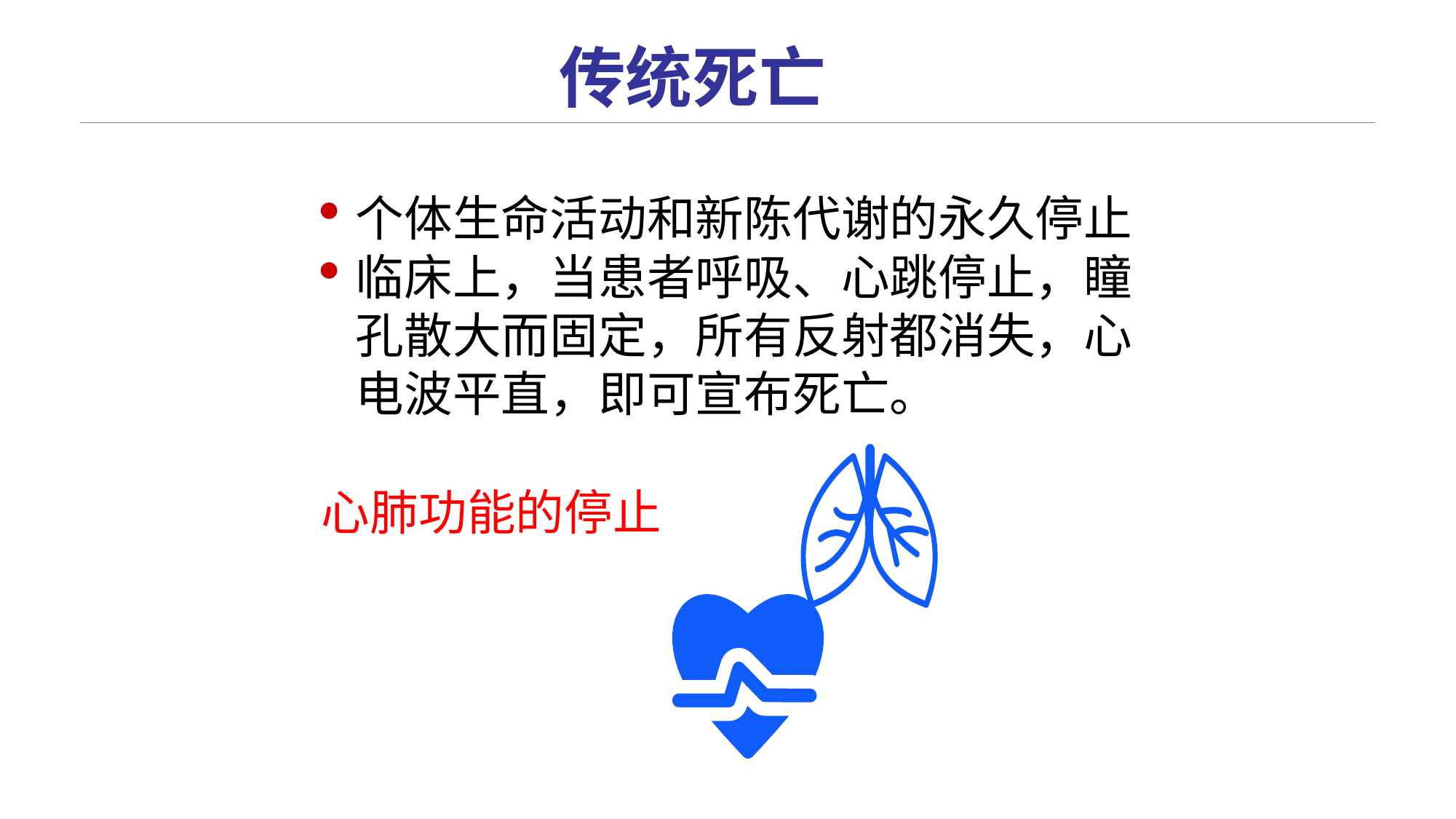

# 传统死亡
个体生命活动和新陈代谢的永久停止
临床上，当患者呼吸、心跳停止，瞳孔散大而固定，所有反射都消失，心电波平直，即可宣布死亡。

心肺功能的停止